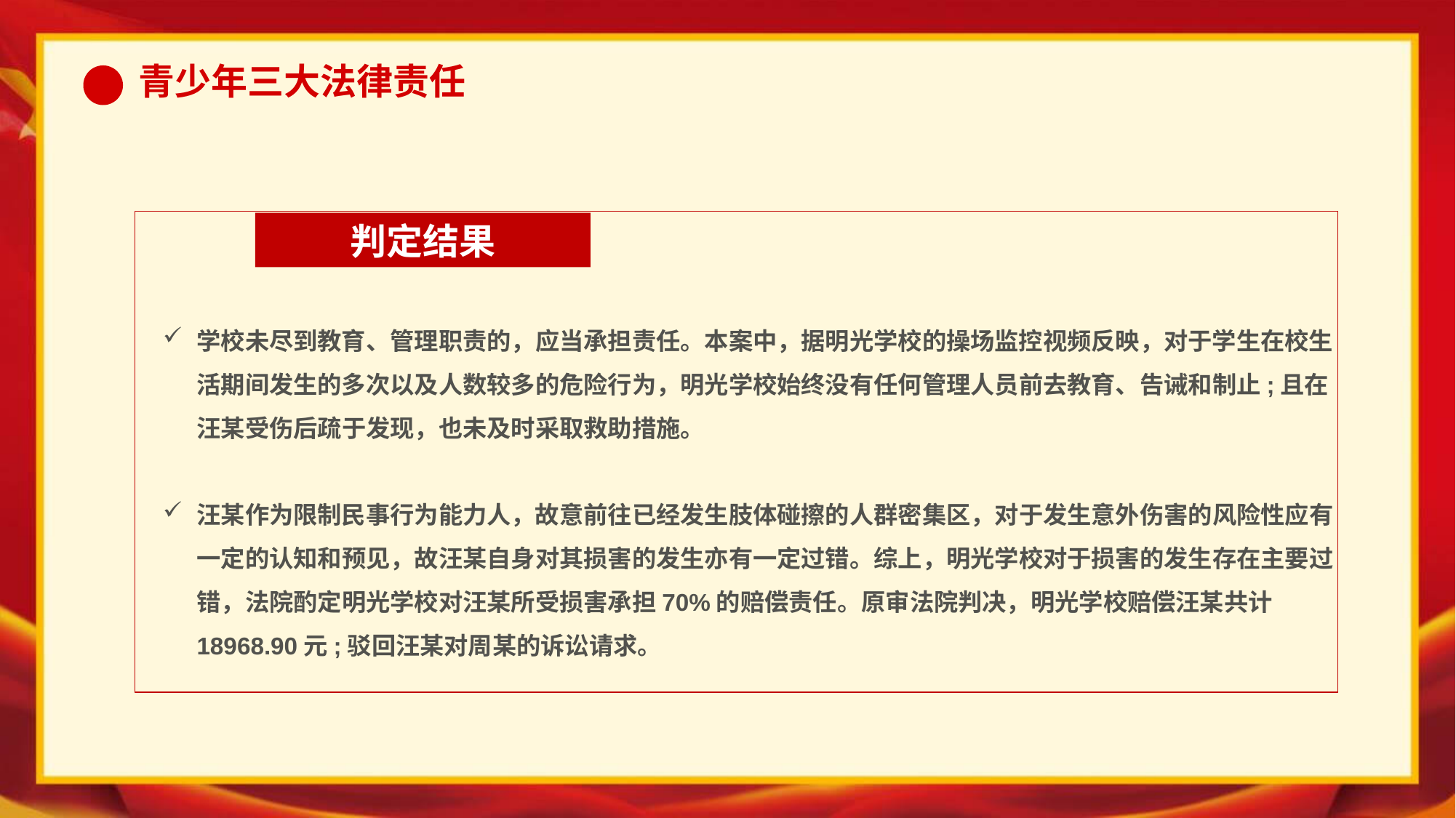

判定结果
学校未尽到教育、管理职责的，应当承担责任。本案中，据明光学校的操场监控视频反映，对于学生在校生活期间发生的多次以及人数较多的危险行为，明光学校始终没有任何管理人员前去教育、告诫和制止;且在汪某受伤后疏于发现，也未及时采取救助措施。

汪某作为限制民事行为能力人，故意前往已经发生肢体碰擦的人群密集区，对于发生意外伤害的风险性应有一定的认知和预见，故汪某自身对其损害的发生亦有一定过错。综上，明光学校对于损害的发生存在主要过错，法院酌定明光学校对汪某所受损害承担70%的赔偿责任。原审法院判决，明光学校赔偿汪某共计18968.90元;驳回汪某对周某的诉讼请求。